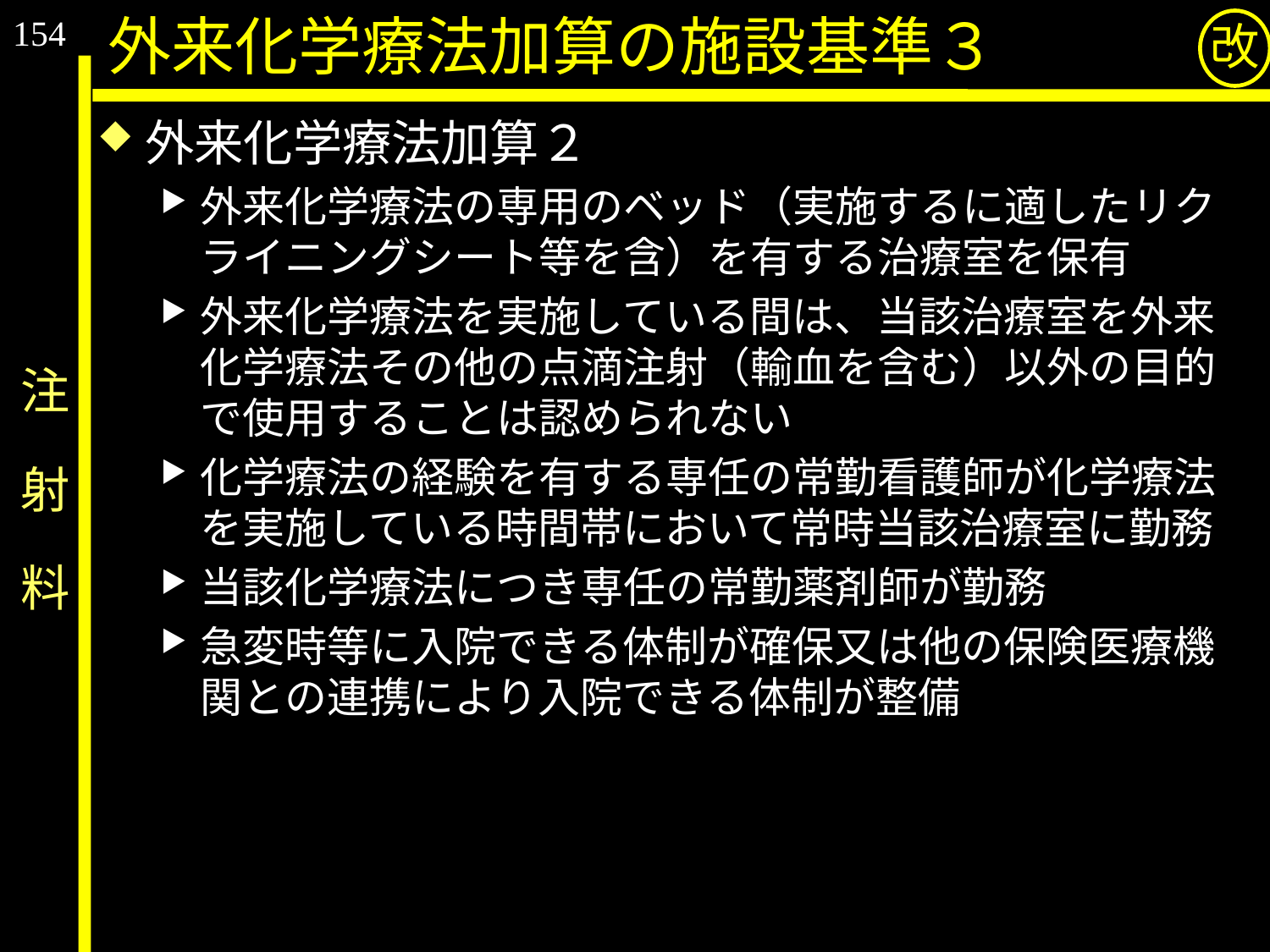

154
外来化学療法加算の施設基準３
改

外来化学療法加算２
外来化学療法の専用のベッド（実施するに適したリクライニングシート等を含）を有する治療室を保有
外来化学療法を実施している間は、当該治療室を外来化学療法その他の点滴注射（輸血を含む）以外の目的で使用することは認められない
化学療法の経験を有する専任の常勤看護師が化学療法を実施している時間帯において常時当該治療室に勤務
当該化学療法につき専任の常勤薬剤師が勤務
急変時等に入院できる体制が確保又は他の保険医療機関との連携により入院できる体制が整備
# 注　射　料